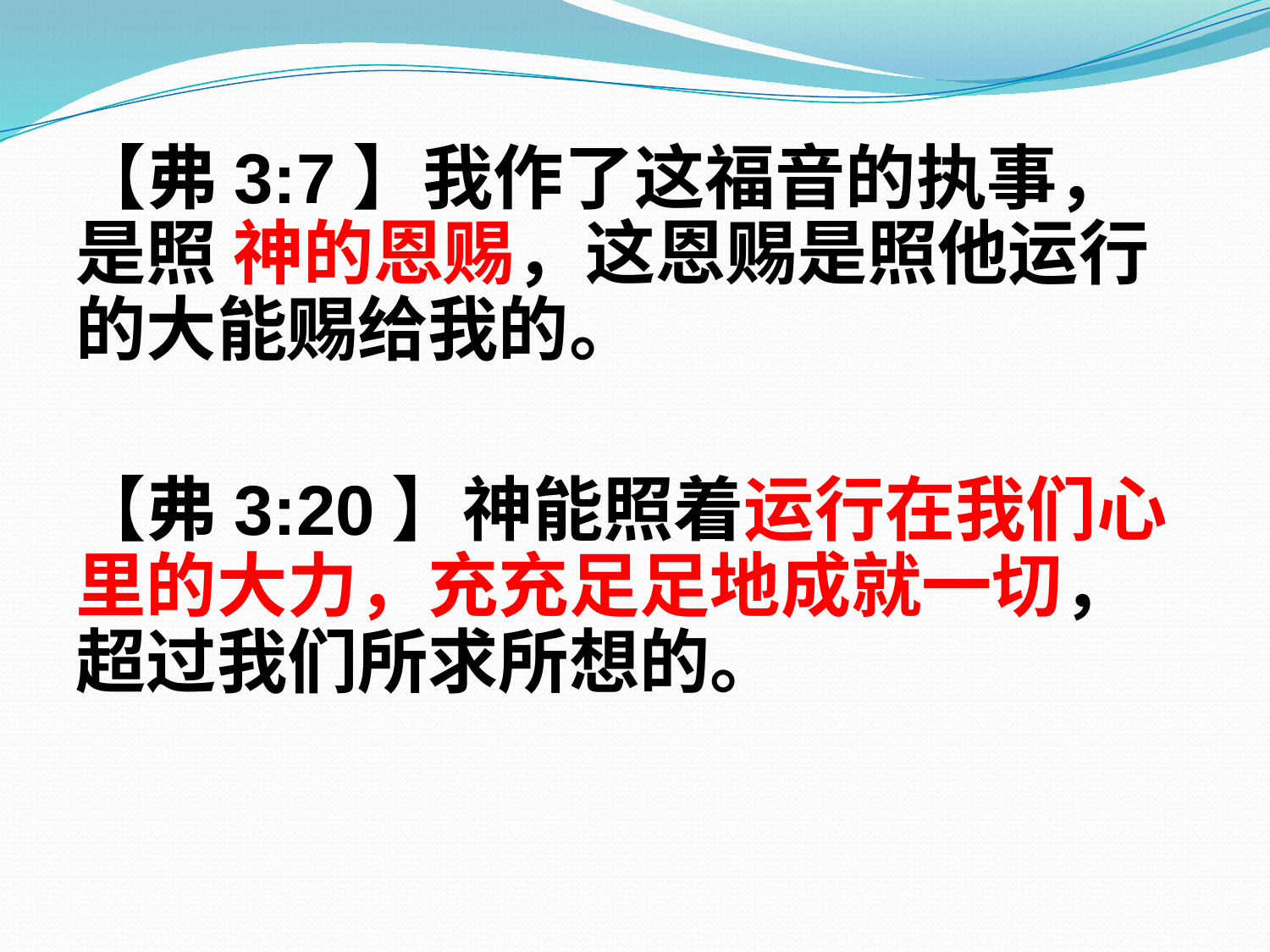

【弗3:7】我作了这福音的执事，是照 神的恩赐，这恩赐是照他运行的大能赐给我的。

【弗3:20】神能照着运行在我们心里的大力，充充足足地成就一切，超过我们所求所想的。